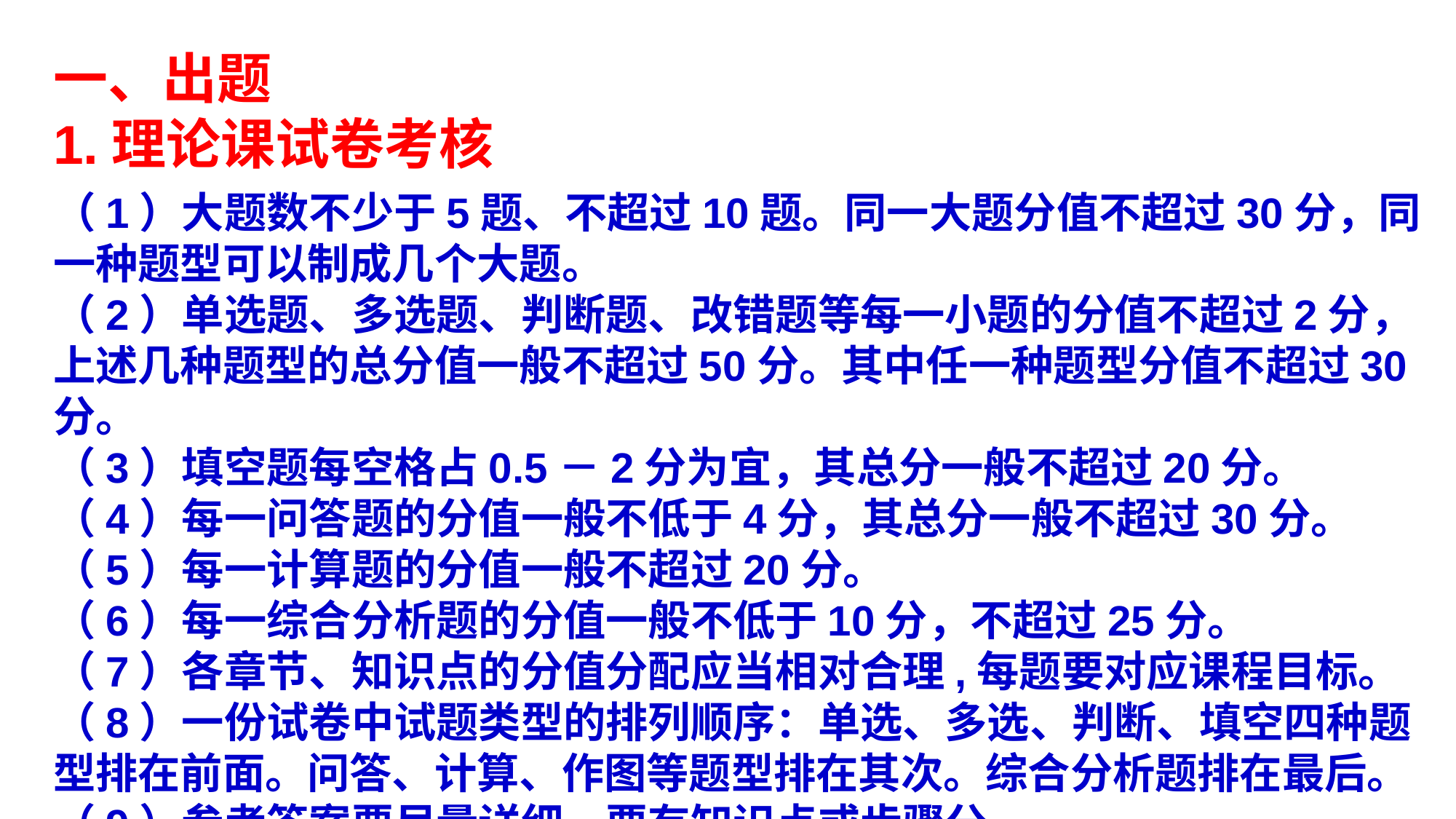

一、出题
1.理论课试卷考核
（1）大题数不少于5题、不超过10题。同一大题分值不超过30分，同一种题型可以制成几个大题。
（2）单选题、多选题、判断题、改错题等每一小题的分值不超过2分，上述几种题型的总分值一般不超过50分。其中任一种题型分值不超过30分。
（3）填空题每空格占0.5－2分为宜，其总分一般不超过20分。
（4）每一问答题的分值一般不低于4分，其总分一般不超过30分。
（5）每一计算题的分值一般不超过20分。
（6）每一综合分析题的分值一般不低于10分，不超过25分。
（7）各章节、知识点的分值分配应当相对合理,每题要对应课程目标。
（8）一份试卷中试题类型的排列顺序：单选、多选、判断、填空四种题型排在前面。问答、计算、作图等题型排在其次。综合分析题排在最后。
（9）参考答案要尽量详细，要有知识点或步骤分。